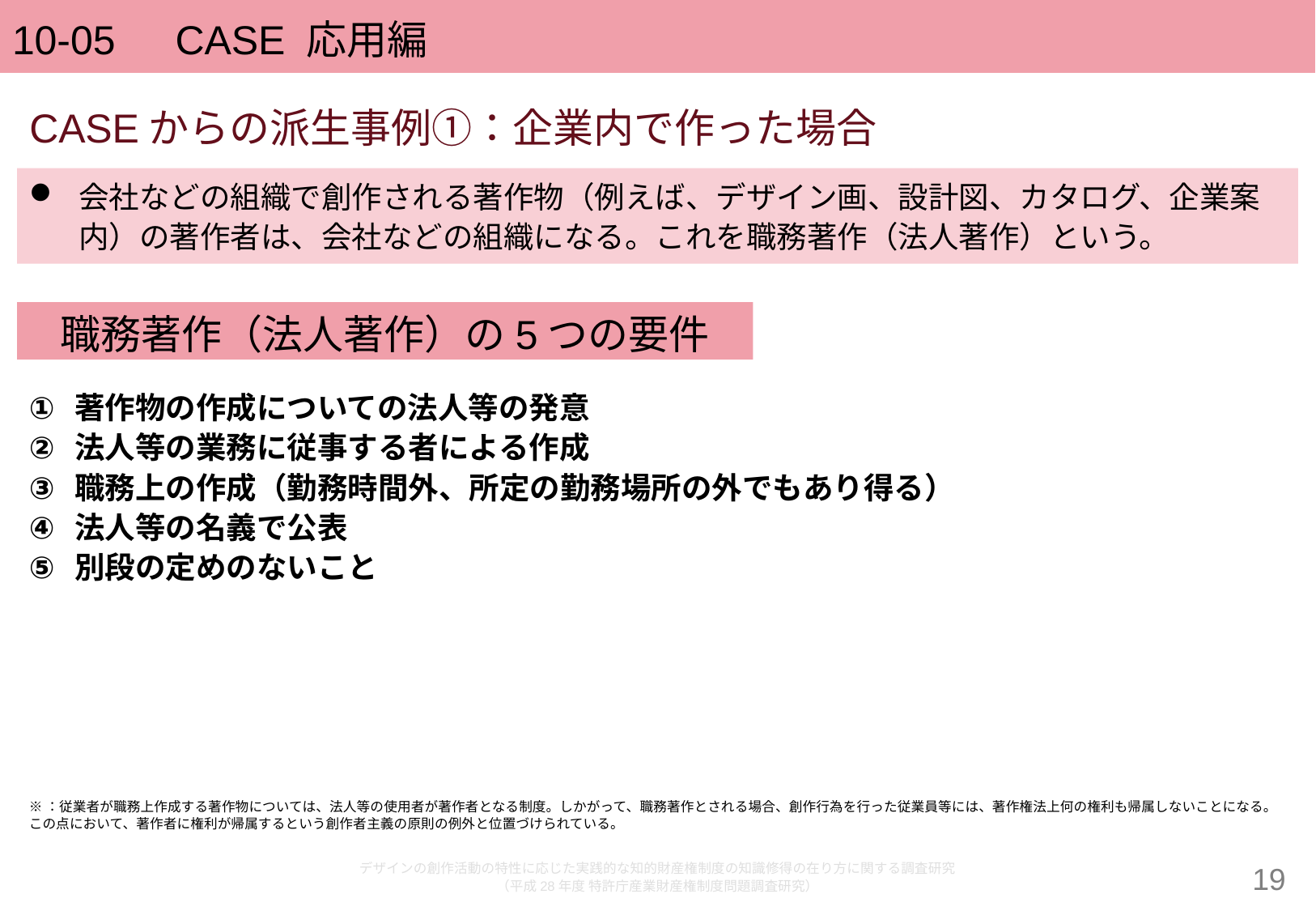

# 10-05　CASE 応用編
CASEからの派生事例①：企業内で作った場合
会社などの組織で創作される著作物（例えば、デザイン画、設計図、カタログ、企業案内）の著作者は、会社などの組織になる。これを職務著作（法人著作）という。
職務著作（法人著作）の5つの要件
著作物の作成についての法人等の発意
法人等の業務に従事する者による作成
職務上の作成（勤務時間外、所定の勤務場所の外でもあり得る）
法人等の名義で公表
別段の定めのないこと
※：従業者が職務上作成する著作物については、法人等の使用者が著作者となる制度。しかがって、職務著作とされる場合、創作行為を行った従業員等には、著作権法上何の権利も帰属しないことになる。この点において、著作者に権利が帰属するという創作者主義の原則の例外と位置づけられている。
デザインの創作活動の特性に応じた実践的な知的財産権制度の知識修得の在り方に関する調査研究
（平成28年度 特許庁産業財産権制度問題調査研究）
19